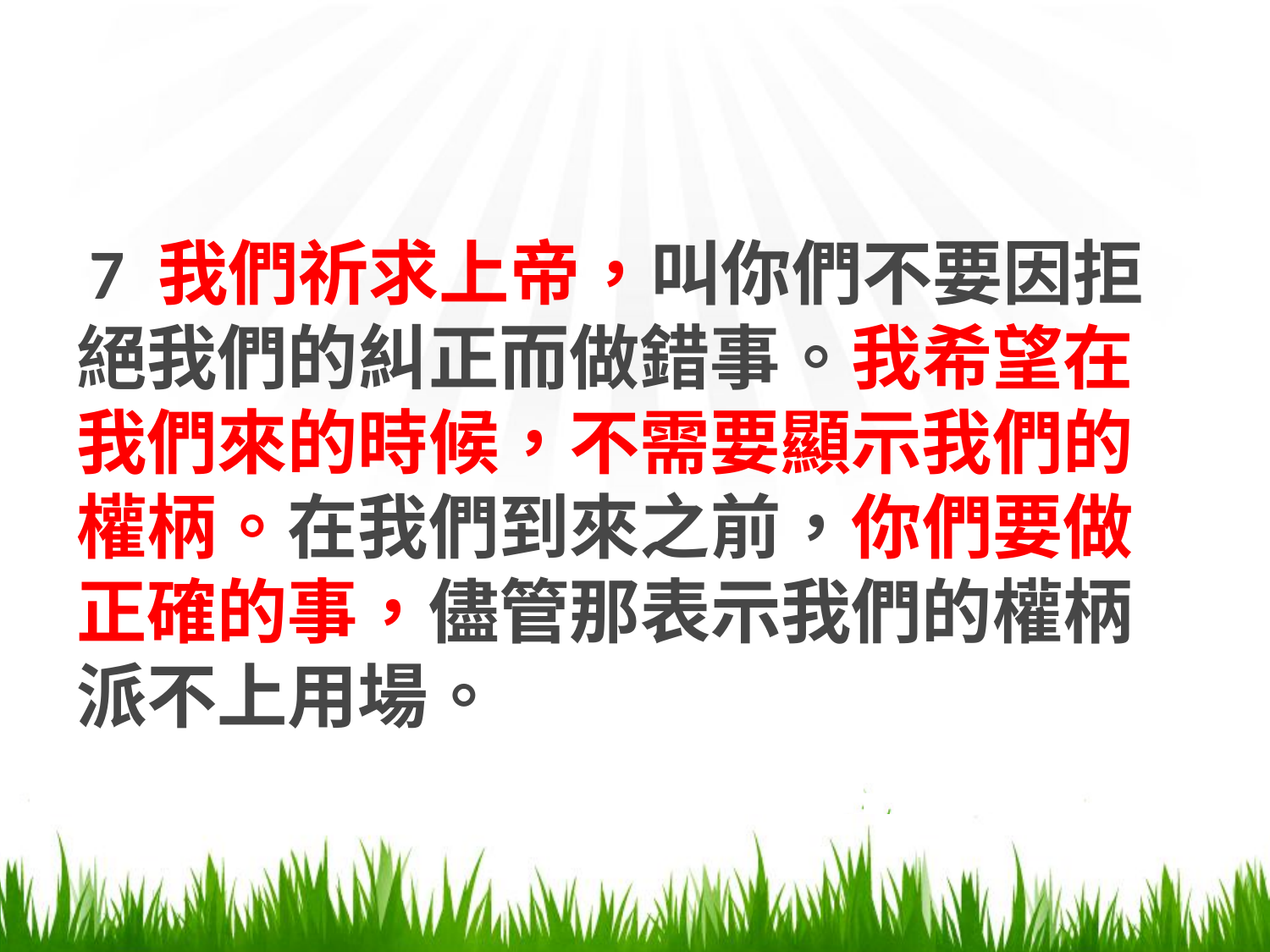

#
 7 我們祈求上帝，叫你們不要因拒絕我們的糾正而做錯事。我希望在我們來的時候，不需要顯示我們的權柄。在我們到來之前，你們要做正確的事，儘管那表示我們的權柄派不上用場。